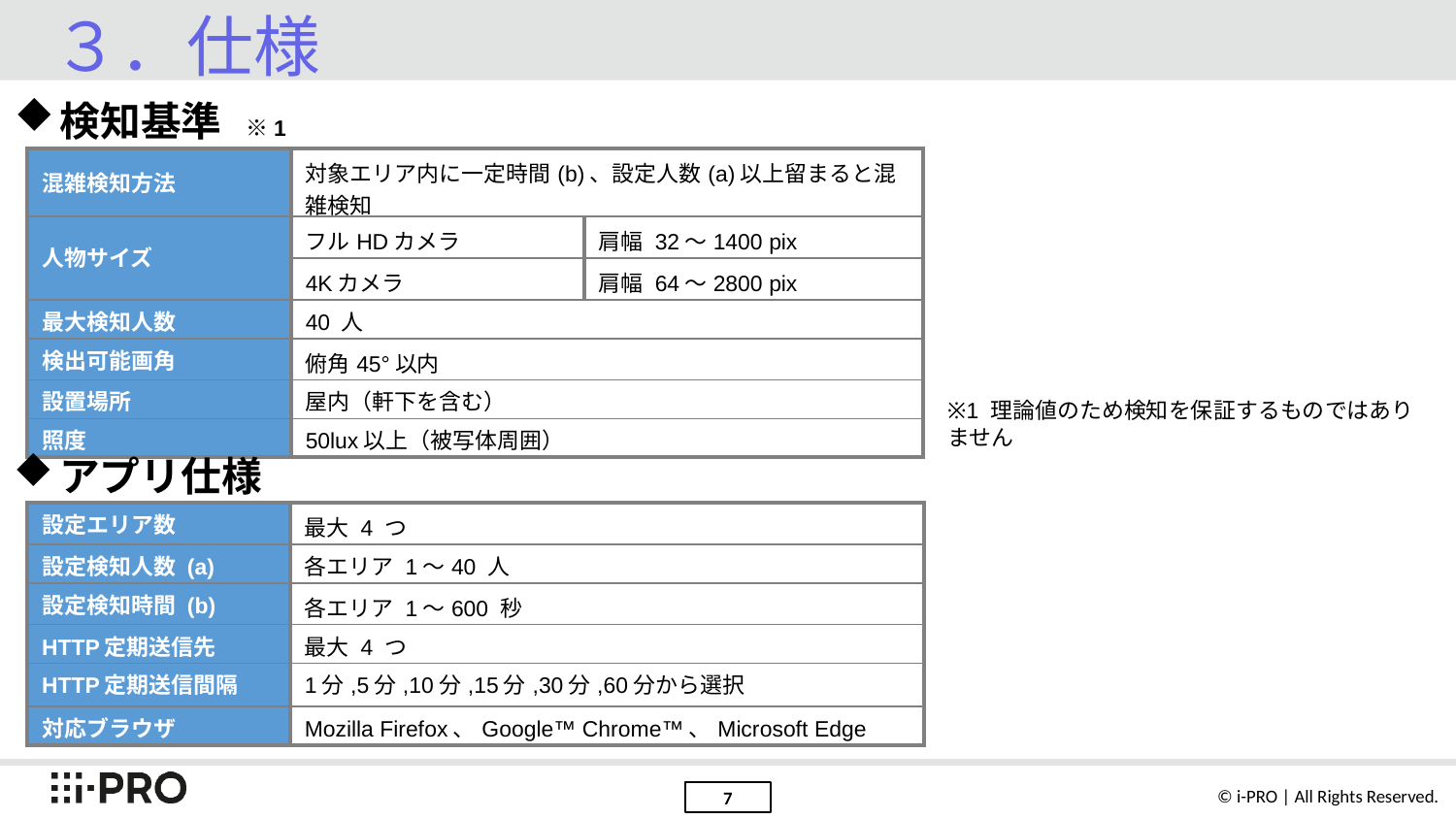

# ３．仕様
検知基準　※1
| 混雑検知方法 | 対象エリア内に一定時間(b)、設定人数(a)以上留まると混雑検知 |  |
| --- | --- | --- |
| 人物サイズ | フルHDカメラ | 肩幅 32～1400 pix |
|  | 4Kカメラ | 肩幅 64～2800 pix |
| 最大検知人数 | 40 人 |  |
| 検出可能画角 | 俯角45°以内 |  |
| 設置場所 | 屋内（軒下を含む） |  |
| 照度 | 50lux以上（被写体周囲） |  |
※1 理論値のため検知を保証するものではありません
アプリ仕様
| 設定エリア数 | 最大 4 つ |
| --- | --- |
| 設定検知人数 (a) | 各エリア 1～40 人 |
| 設定検知時間 (b) | 各エリア 1～600 秒 |
| HTTP定期送信先 | 最大 4 つ |
| HTTP定期送信間隔 | 1分,5分,10分,15分,30分,60分から選択 |
| 対応ブラウザ | Mozilla Firefox、Google™ Chrome™、Microsoft Edge |